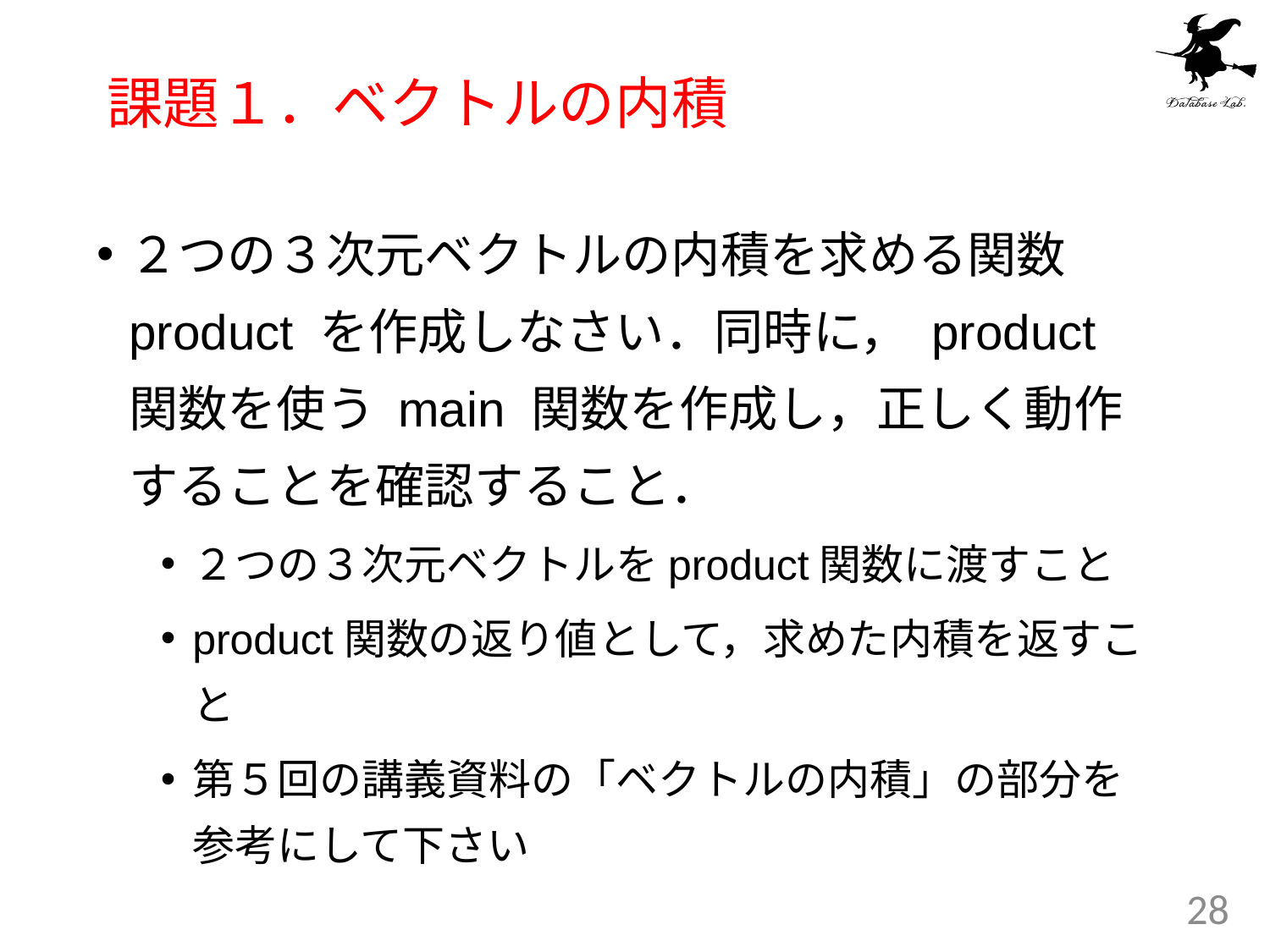

# 課題１．ベクトルの内積
２つの３次元ベクトルの内積を求める関数 product を作成しなさい．同時に， product 関数を使う main 関数を作成し，正しく動作することを確認すること．
２つの３次元ベクトルをproduct関数に渡すこと
product関数の返り値として，求めた内積を返すこと
第５回の講義資料の「ベクトルの内積」の部分を参考にして下さい
28